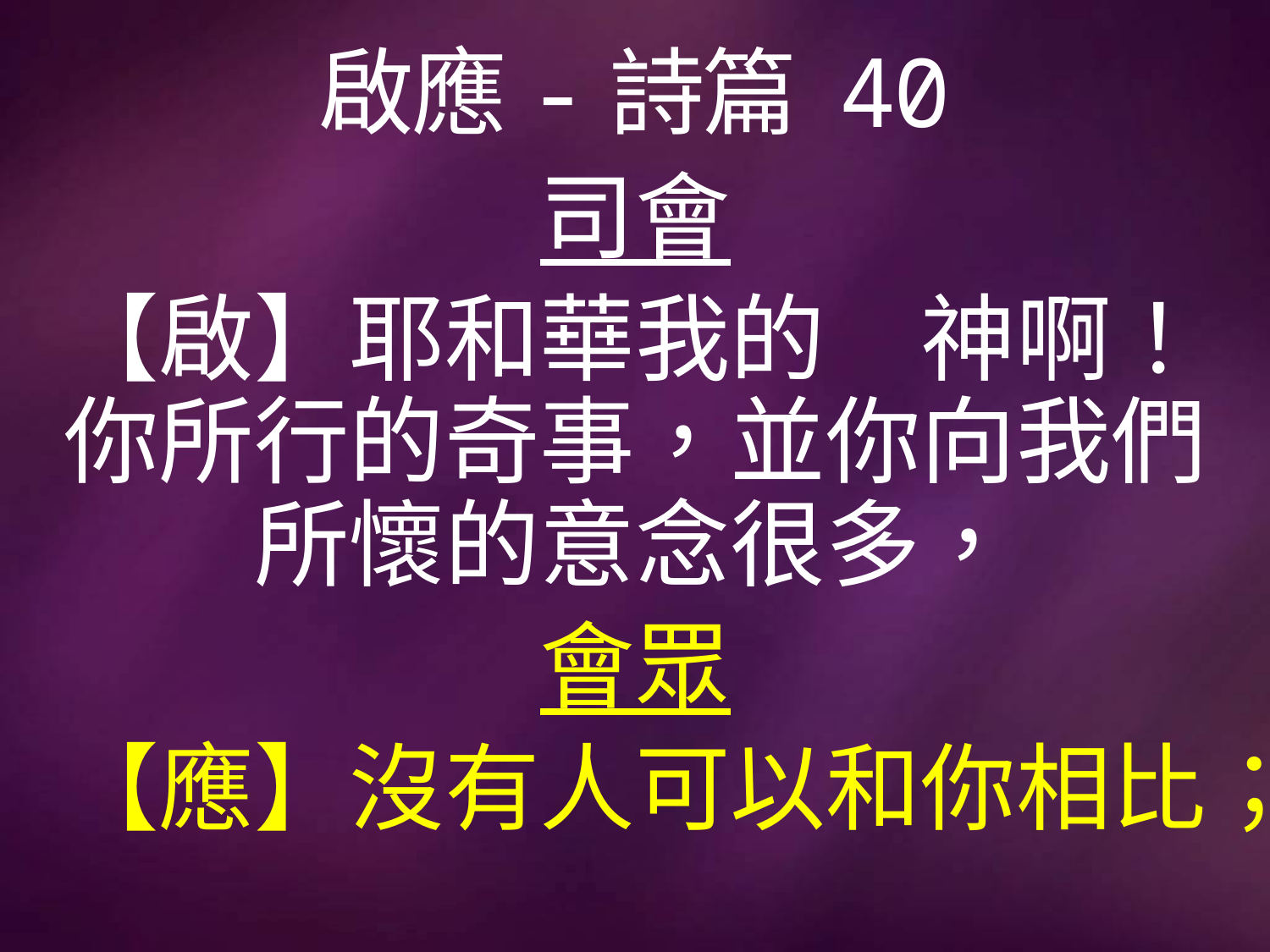

# 啟應-詩篇 40
司會
【啟】耶和華我的　神啊！你所行的奇事，並你向我們所懷的意念很多，
會眾
【應】沒有人可以和你相比；